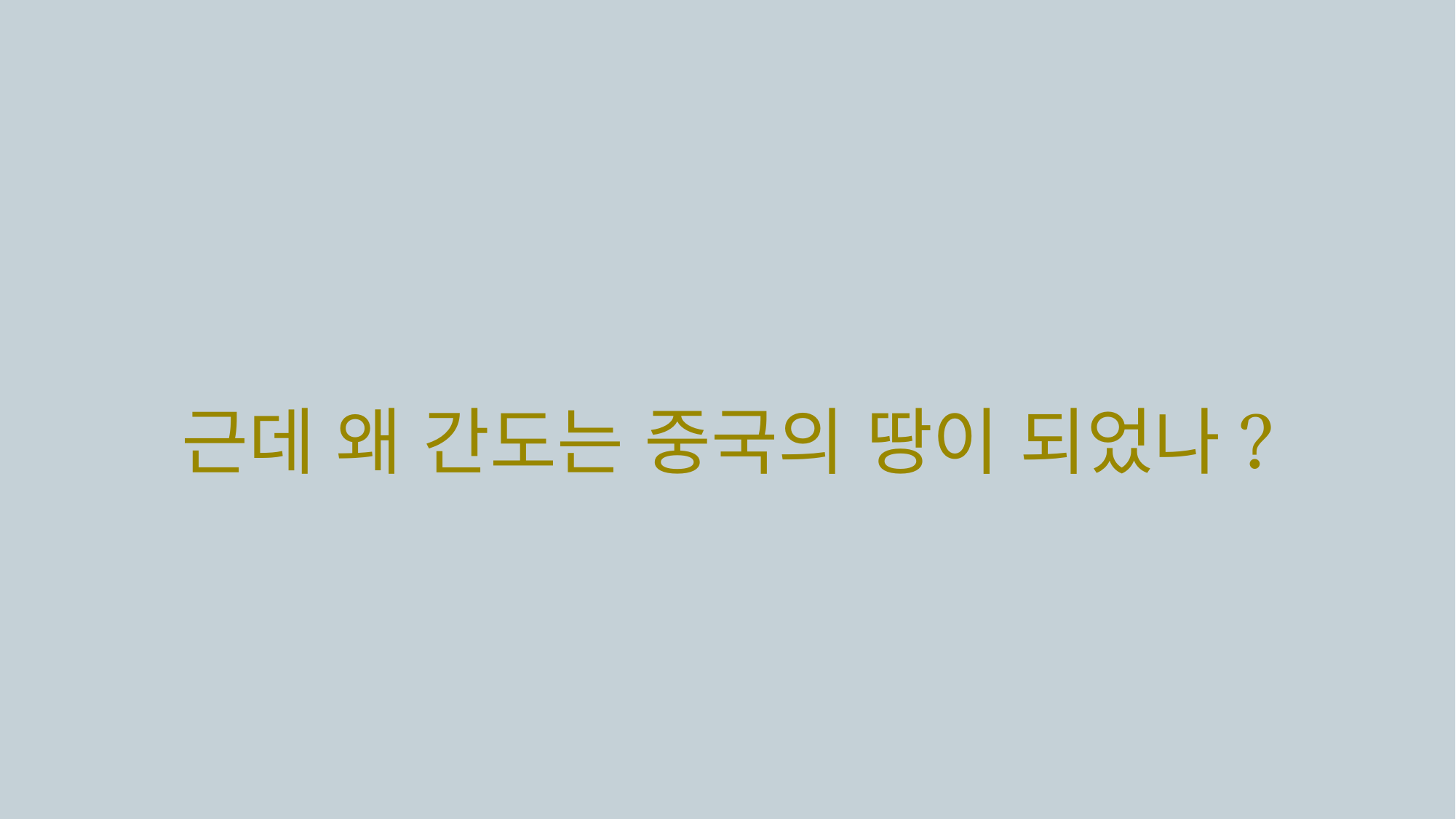

# 근데 왜 간도는 중국의 땅이 되었나?